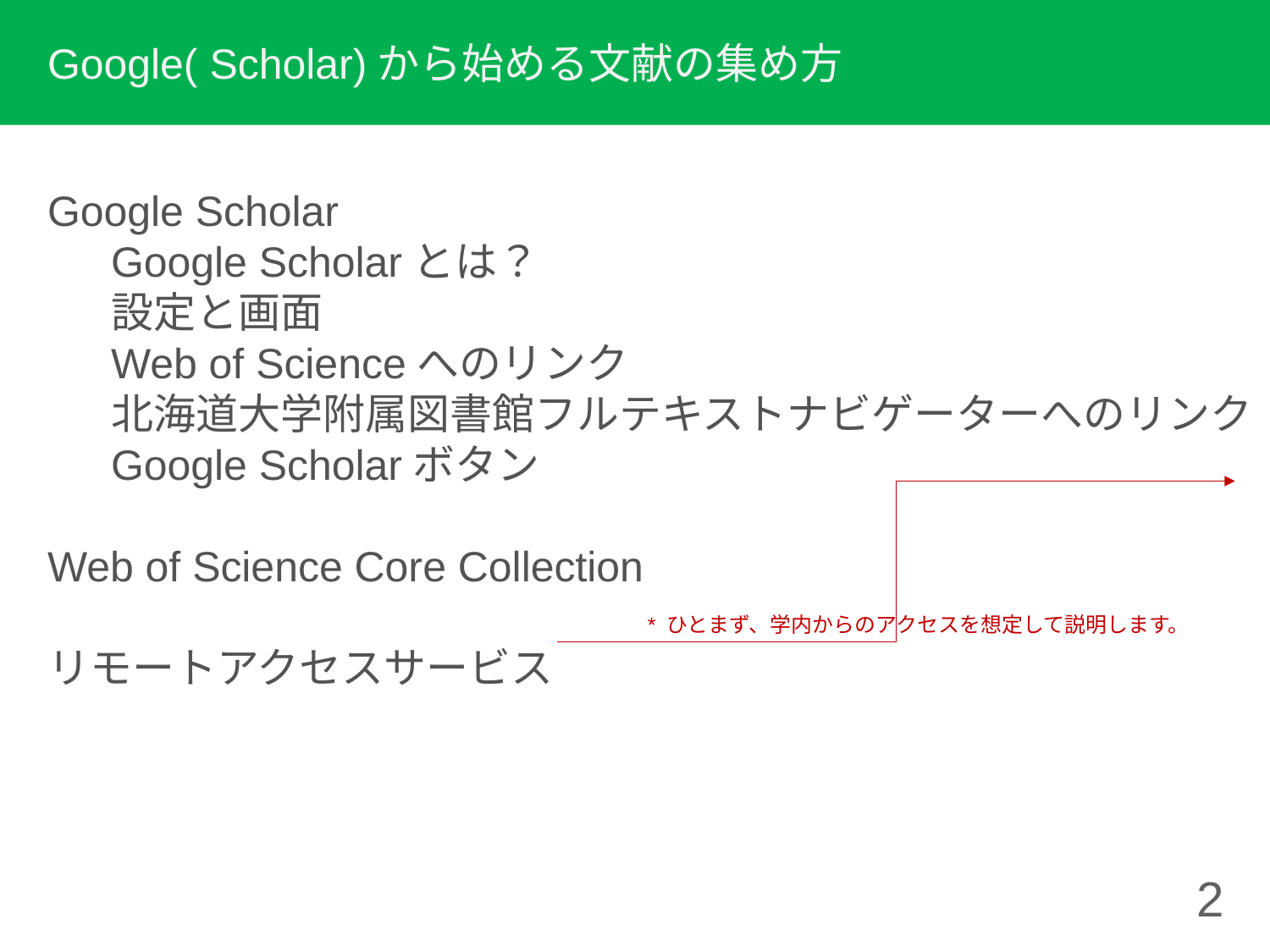

Google( Scholar)から始める文献の集め方
Google Scholar
Google Scholarとは？
設定と画面
Web of Scienceへのリンク
北海道大学附属図書館フルテキストナビゲーターへのリンク
Google Scholarボタン

Web of Science Core Collection

リモートアクセスサービス
* ひとまず、学内からのアクセスを想定して説明します。
2